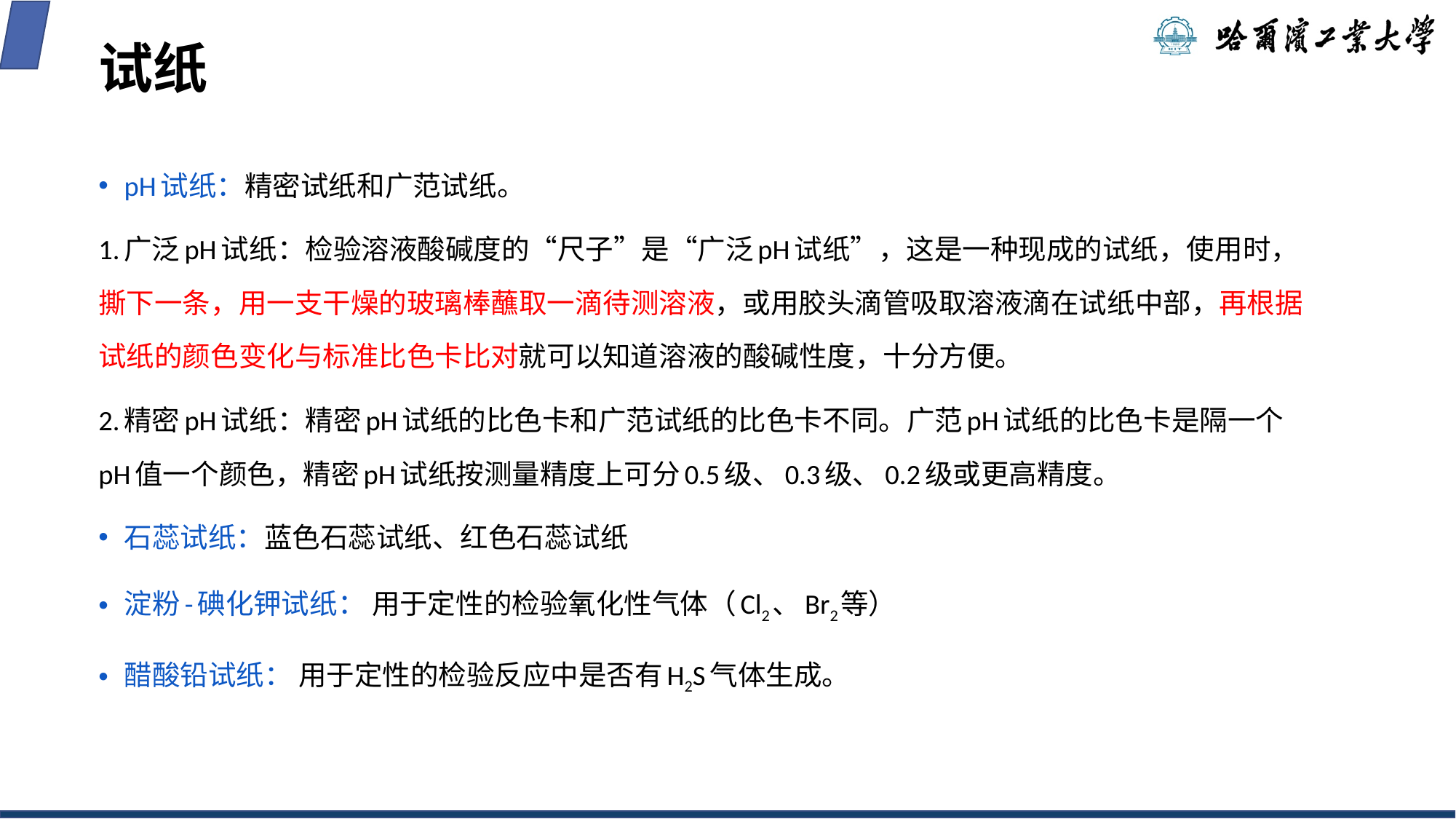

# 试纸
pH试纸：精密试纸和广范试纸。
1.广泛pH试纸：检验溶液酸碱度的“尺子”是“广泛pH试纸”，这是一种现成的试纸，使用时，撕下一条，用一支干燥的玻璃棒蘸取一滴待测溶液，或用胶头滴管吸取溶液滴在试纸中部，再根据试纸的颜色变化与标准比色卡比对就可以知道溶液的酸碱性度，十分方便。
2.精密pH试纸：精密pH试纸的比色卡和广范试纸的比色卡不同。广范pH试纸的比色卡是隔一个pH值一个颜色，精密pH试纸按测量精度上可分0.5级、0.3级、0.2级或更高精度。
石蕊试纸：蓝色石蕊试纸、红色石蕊试纸
淀粉-碘化钾试纸： 用于定性的检验氧化性气体（Cl2、Br2等）
醋酸铅试纸： 用于定性的检验反应中是否有H2S气体生成。